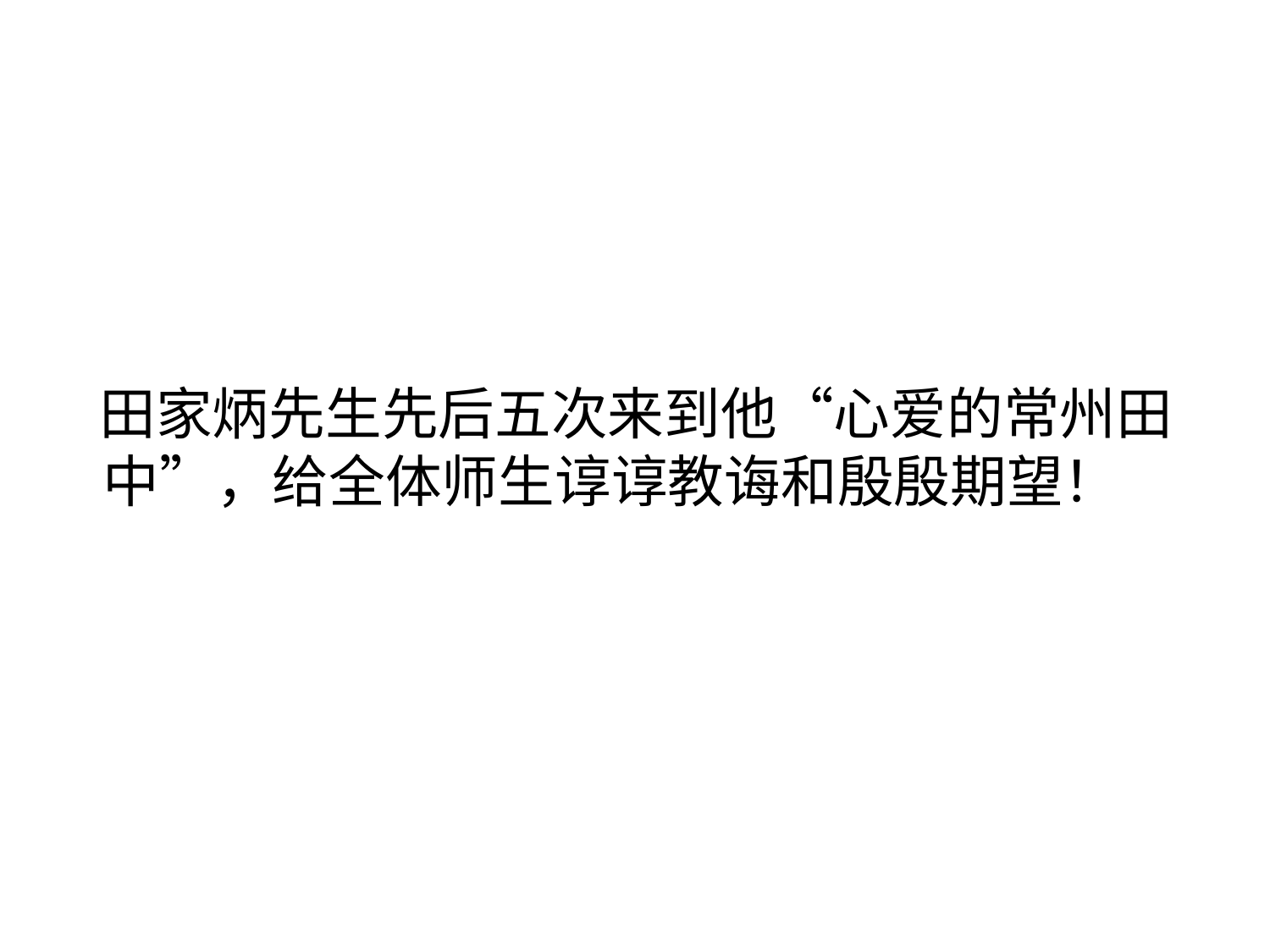

田家炳先生先后五次来到他“心爱的常州田中”，给全体师生谆谆教诲和殷殷期望！